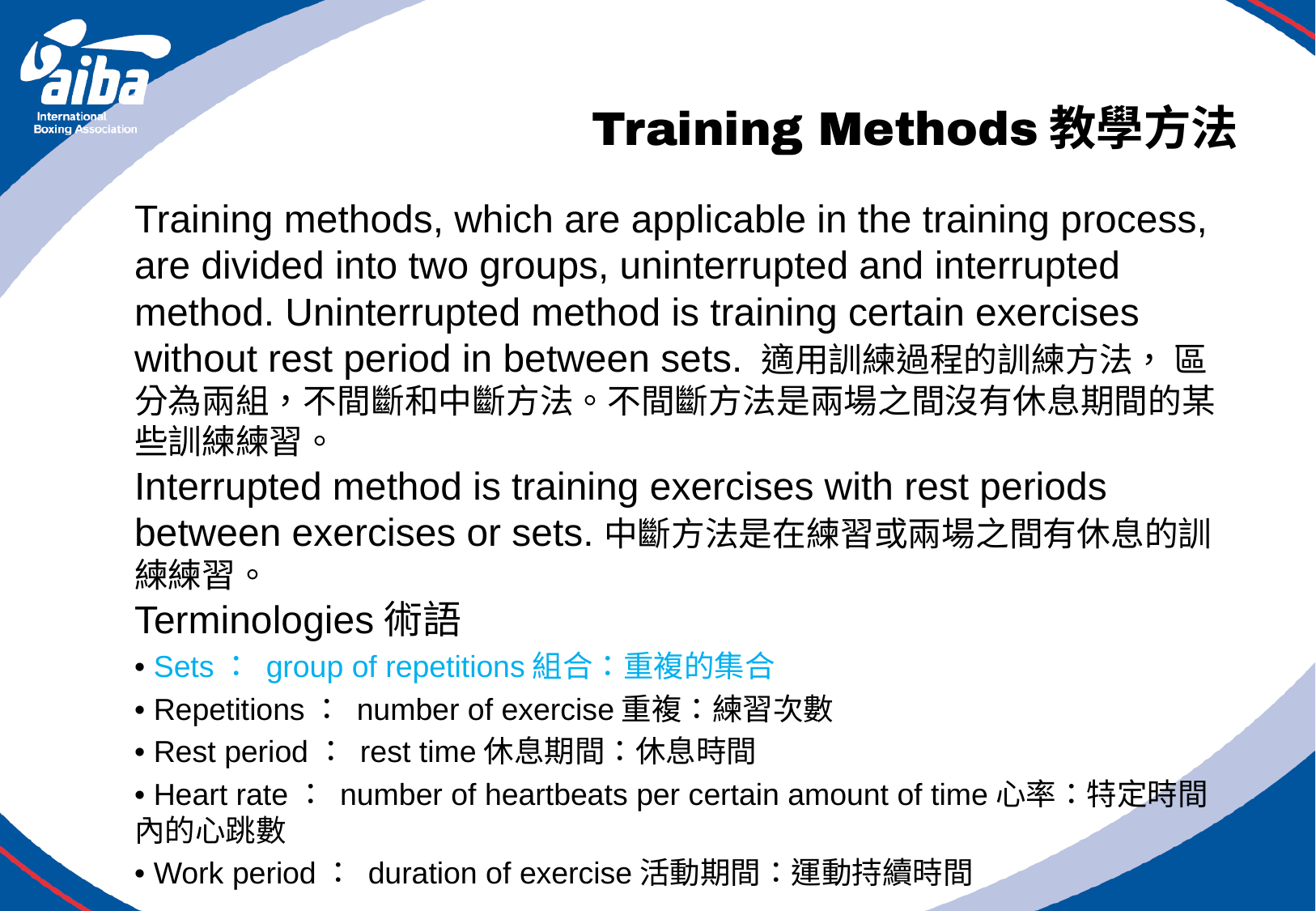

# Training Methods教學方法
Training methods, which are applicable in the training process, are divided into two groups, uninterrupted and interrupted method. Uninterrupted method is training certain exercises without rest period in between sets. 適用訓練過程的訓練方法， 區分為兩組，不間斷和中斷方法。不間斷方法是兩場之間沒有休息期間的某些訓練練習。
Interrupted method is training exercises with rest periods between exercises or sets.中斷方法是在練習或兩場之間有休息的訓練練習。
Terminologies術語
• Sets： group of repetitions組合：重複的集合
• Repetitions： number of exercise重複：練習次數
• Rest period： rest time休息期間：休息時間
• Heart rate： number of heartbeats per certain amount of time心率：特定時間內的心跳數
• Work period： duration of exercise活動期間：運動持續時間